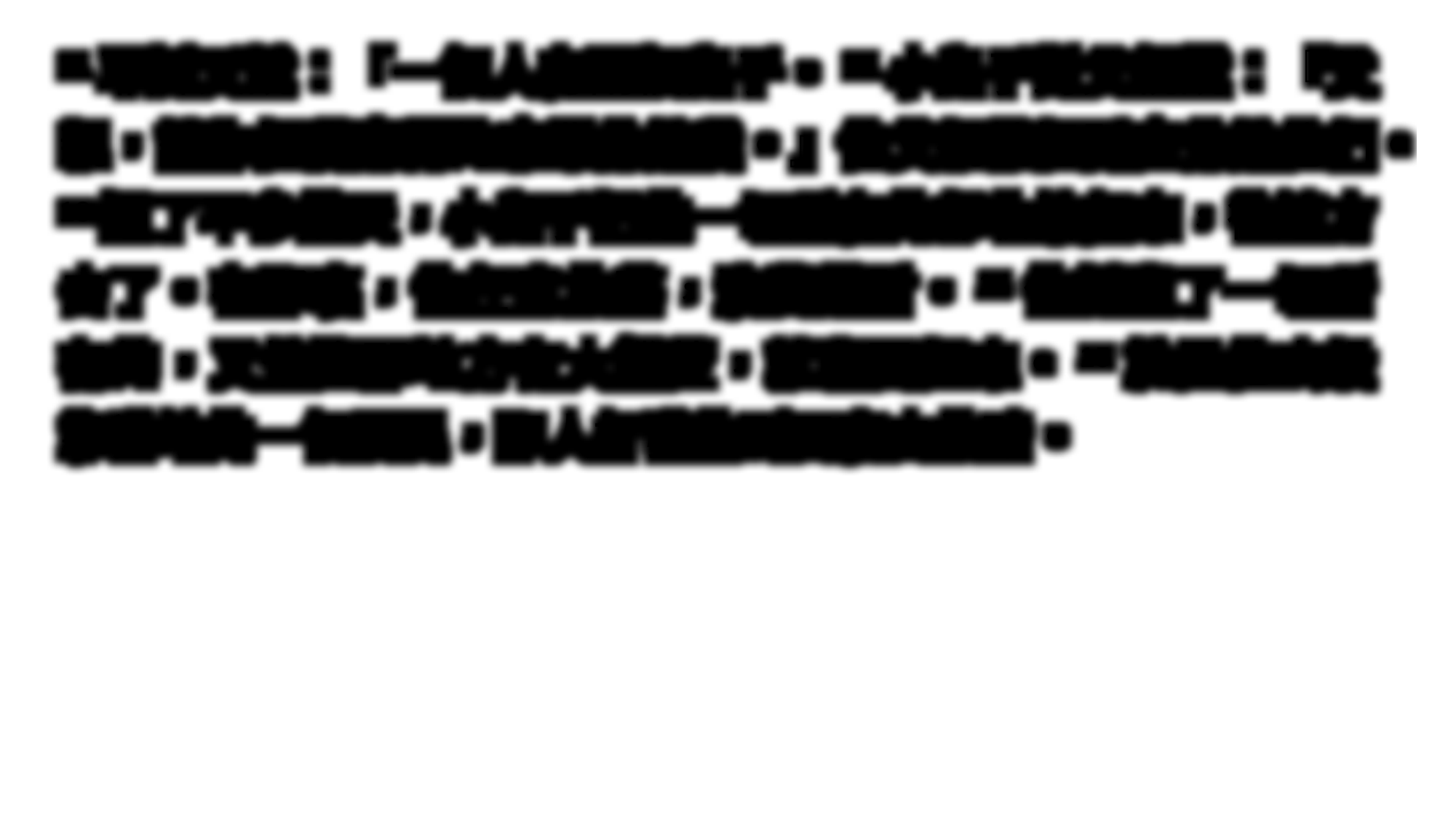

11耶穌又說：「一個人有兩個兒子。12小兒子對父親說：『父親，請你把我應得的家業分給我。』他父親就把財產分給他們。13過了不多幾天，小兒子把他一切所有的都收拾起來，往遠方去了。在那裏，他任意放蕩，浪費錢財。14他耗盡了一切所有的，又恰逢那地方有大饑荒，就窮困起來。15於是他去投靠當地的一個居民，那人打發他到田裏去放豬。